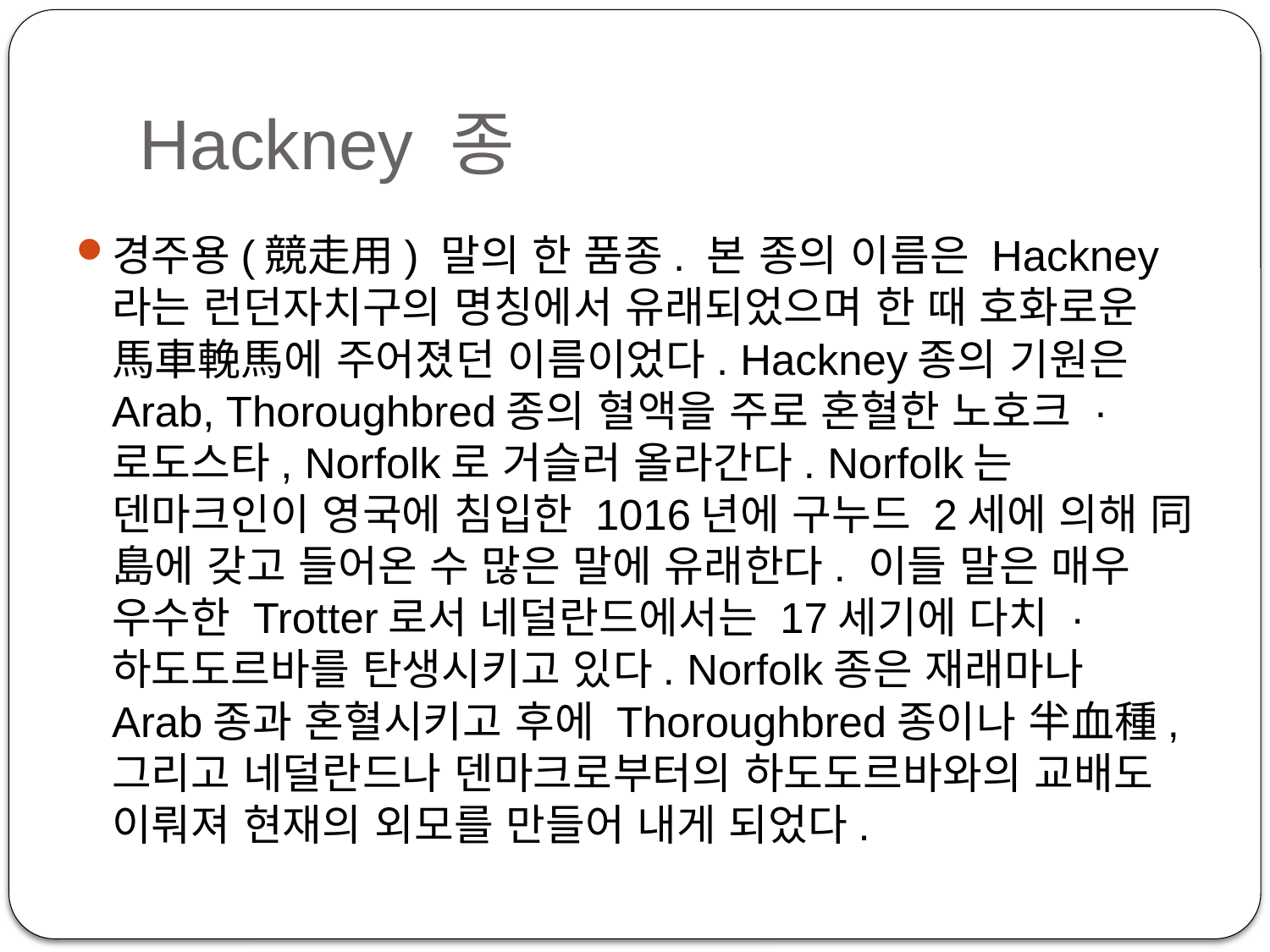

# Hackney 종
경주용(競走用) 말의 한 품종. 본 종의 이름은 Hackney라는 런던자치구의 명칭에서 유래되었으며 한 때 호화로운 馬車輓馬에 주어졌던 이름이었다. Hackney종의 기원은 Arab, Thoroughbred종의 혈액을 주로 혼혈한 노호크 · 로도스타, Norfolk로 거슬러 올라간다. Norfolk는 덴마크인이 영국에 침입한 1016년에 구누드 2세에 의해 同島에 갖고 들어온 수 많은 말에 유래한다. 이들 말은 매우 우수한 Trotter로서 네덜란드에서는 17세기에 다치 · 하도도르바를 탄생시키고 있다. Norfolk종은 재래마나 Arab종과 혼혈시키고 후에 Thoroughbred종이나 半血種, 그리고 네덜란드나 덴마크로부터의 하도도르바와의 교배도 이뤄져 현재의 외모를 만들어 내게 되었다.